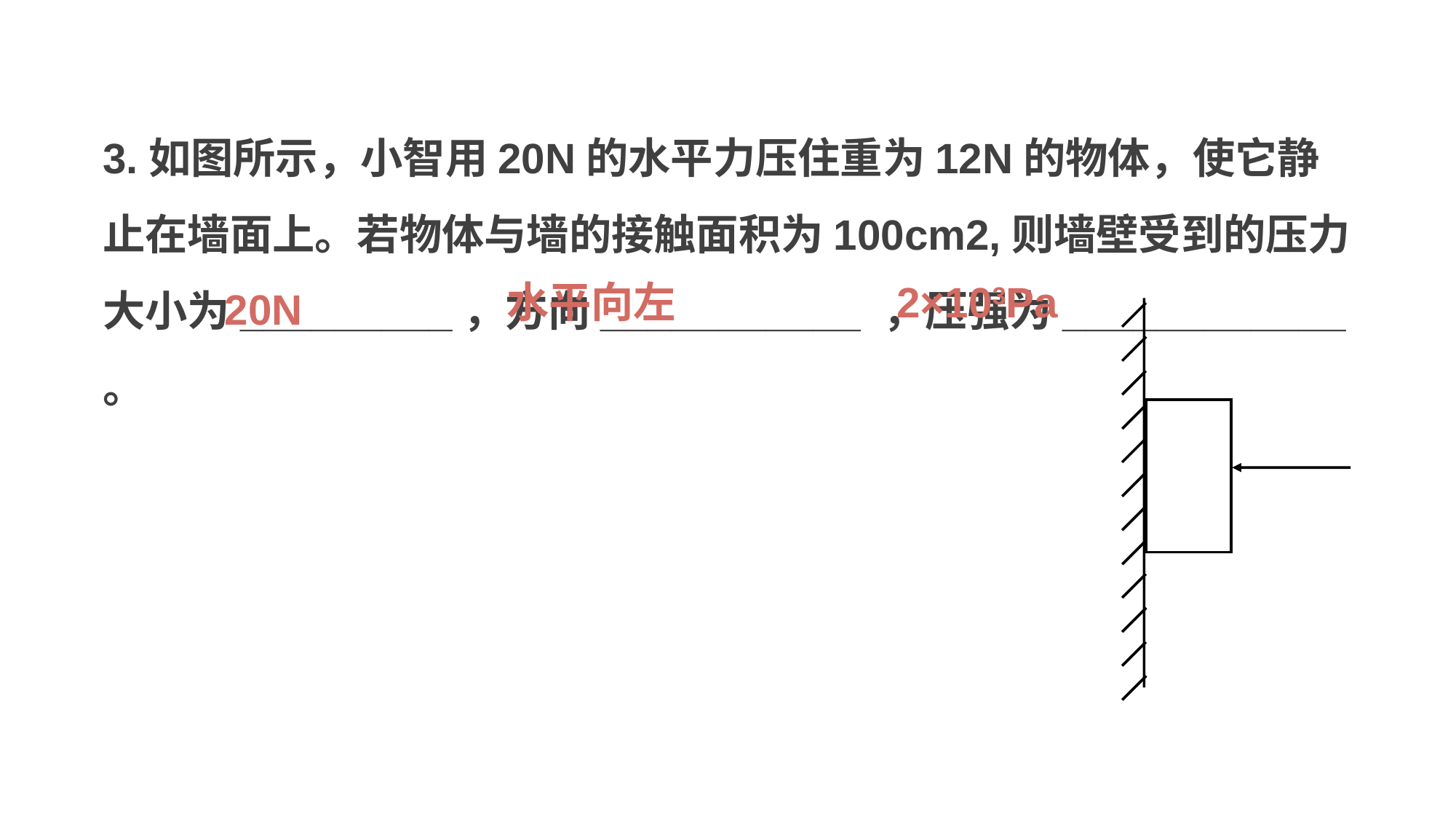

3.如图所示，小智用20N的水平力压住重为12N的物体，使它静止在墙面上。若物体与墙的接触面积为100cm2,则墙壁受到的压力大小为_________，方向___________ ，压强为____________ 。
2×103Pa
水平向左
20N